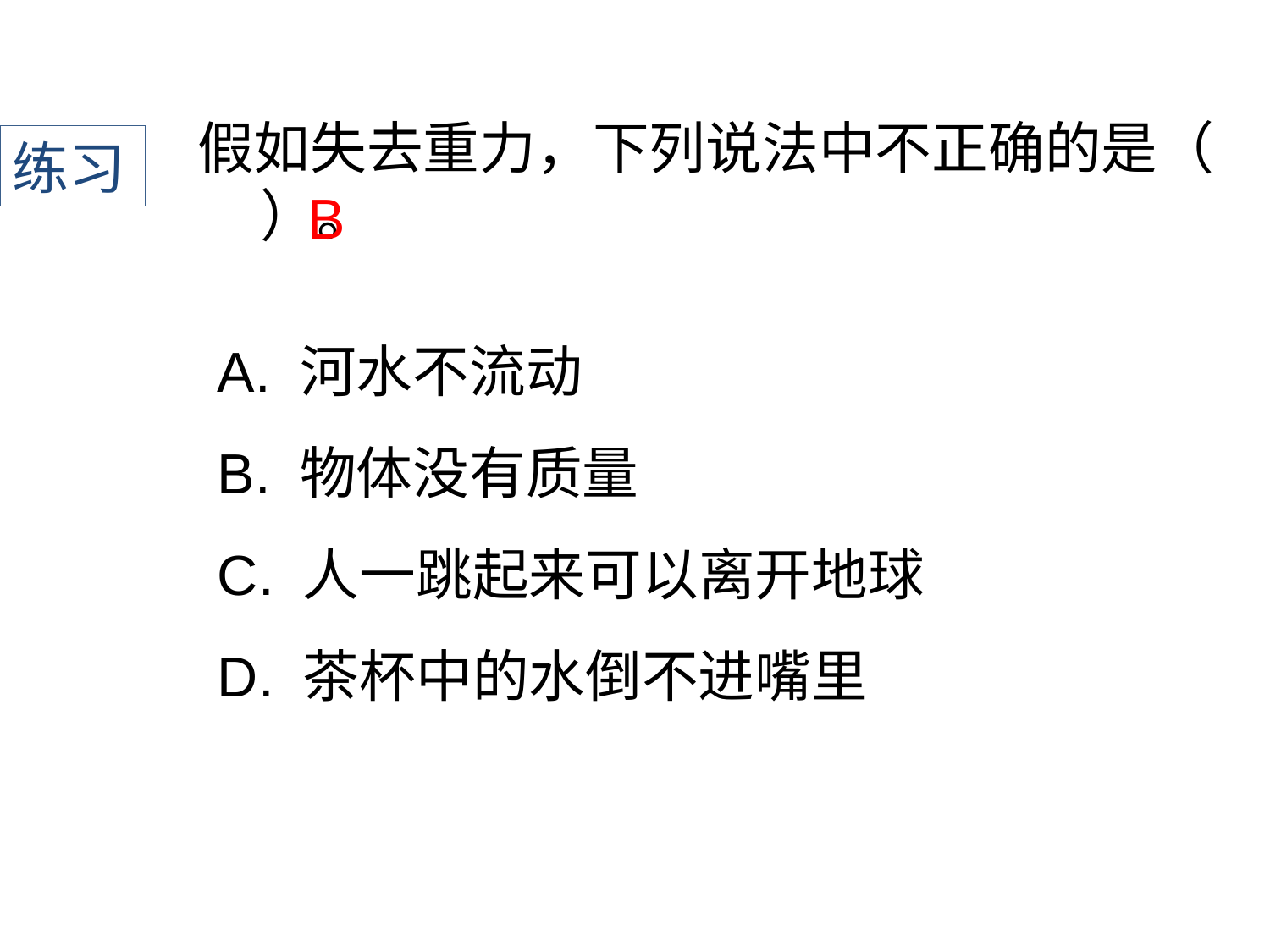

假如失去重力，下列说法中不正确的是（      ）。
练习
B
A. 河水不流动
B. 物体没有质量
C. 人一跳起来可以离开地球
D. 茶杯中的水倒不进嘴里